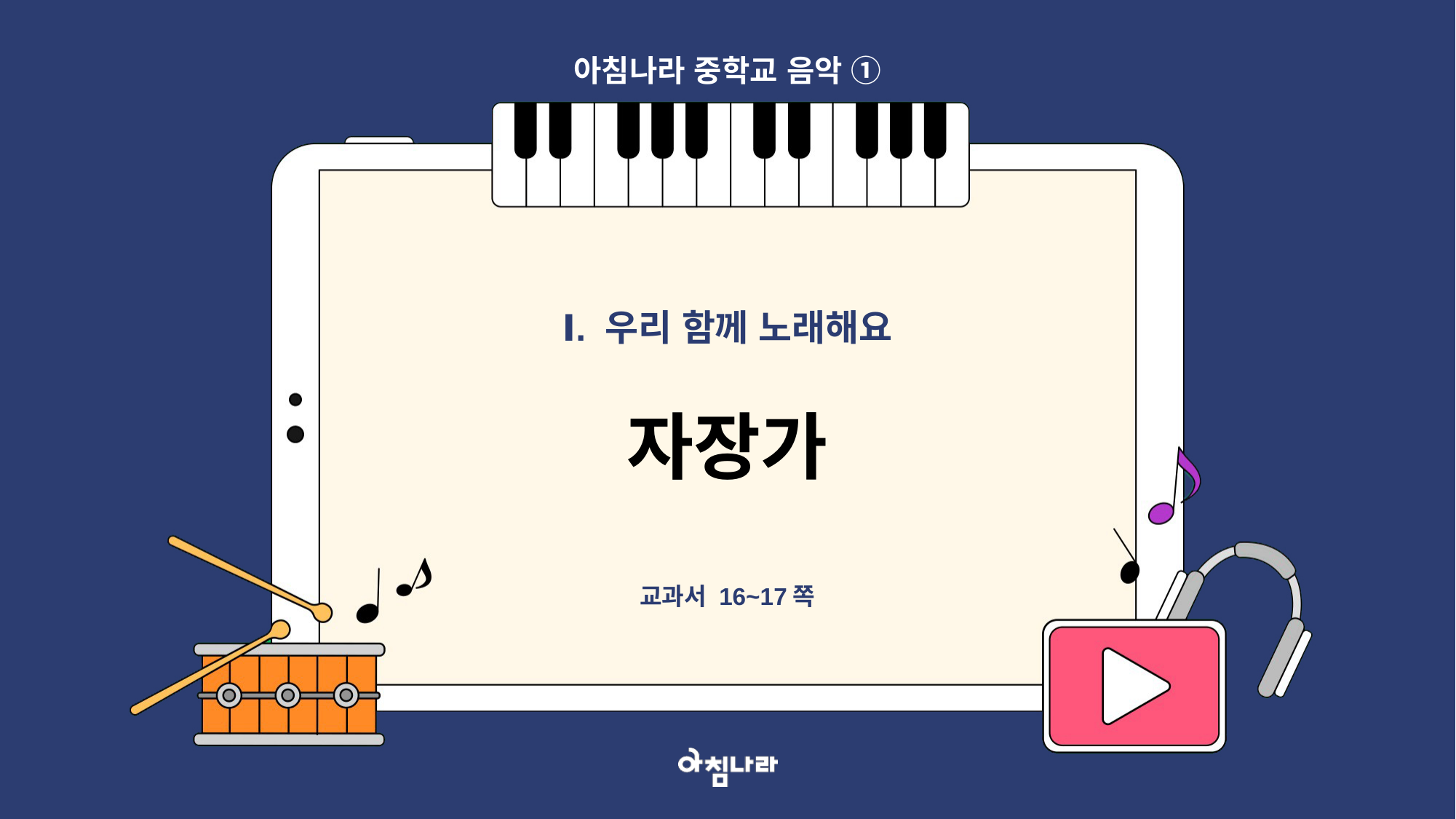

아침나라 중학교 음악 ①

Ⅰ. 우리 함께 노래해요
자장가
교과서 16~17쪽